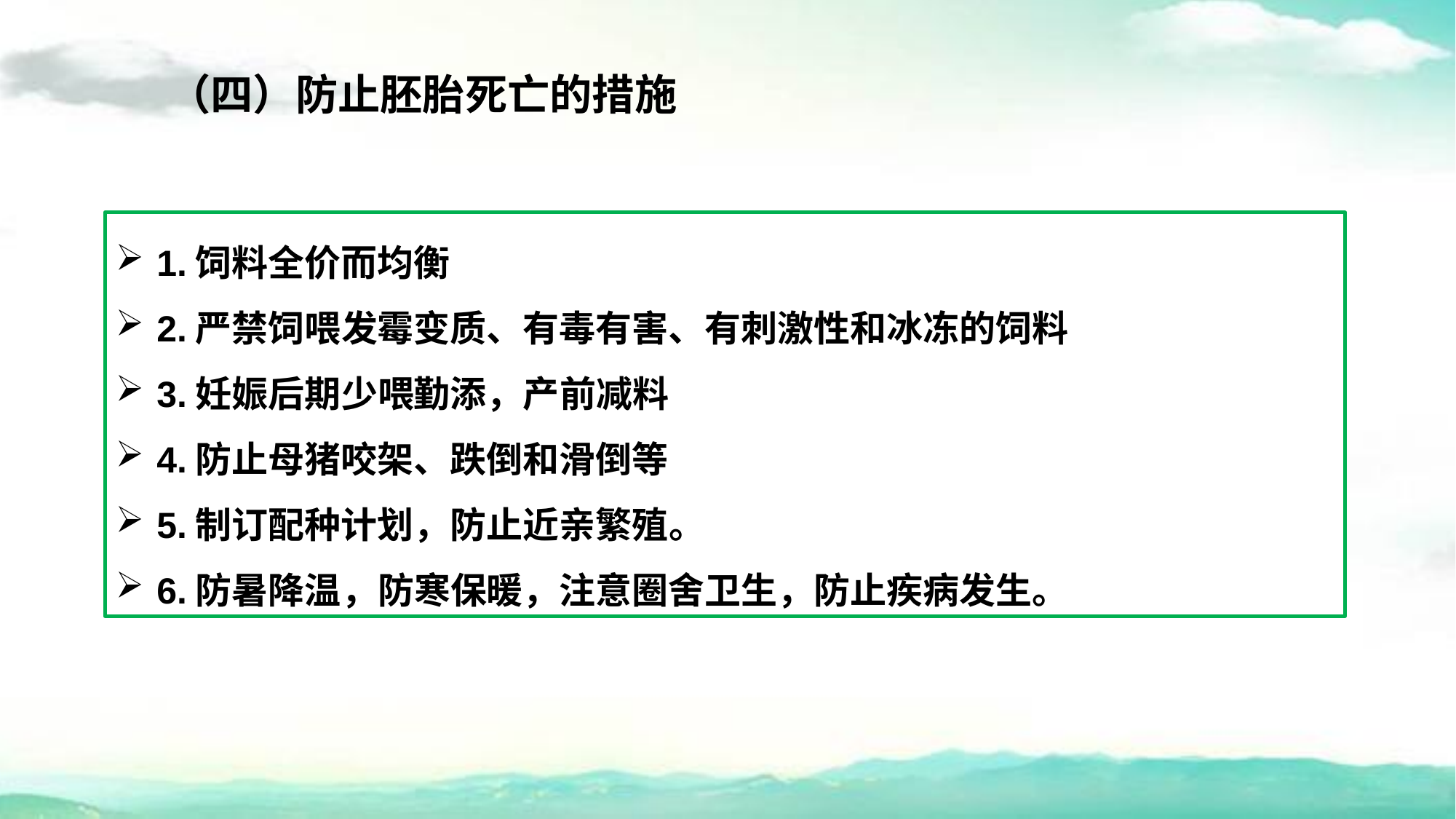

（四）防止胚胎死亡的措施
1.饲料全价而均衡
2.严禁饲喂发霉变质、有毒有害、有刺激性和冰冻的饲料
3.妊娠后期少喂勤添，产前减料
4.防止母猪咬架、跌倒和滑倒等
5.制订配种计划，防止近亲繁殖。
6.防暑降温，防寒保暖，注意圈舍卫生，防止疾病发生。